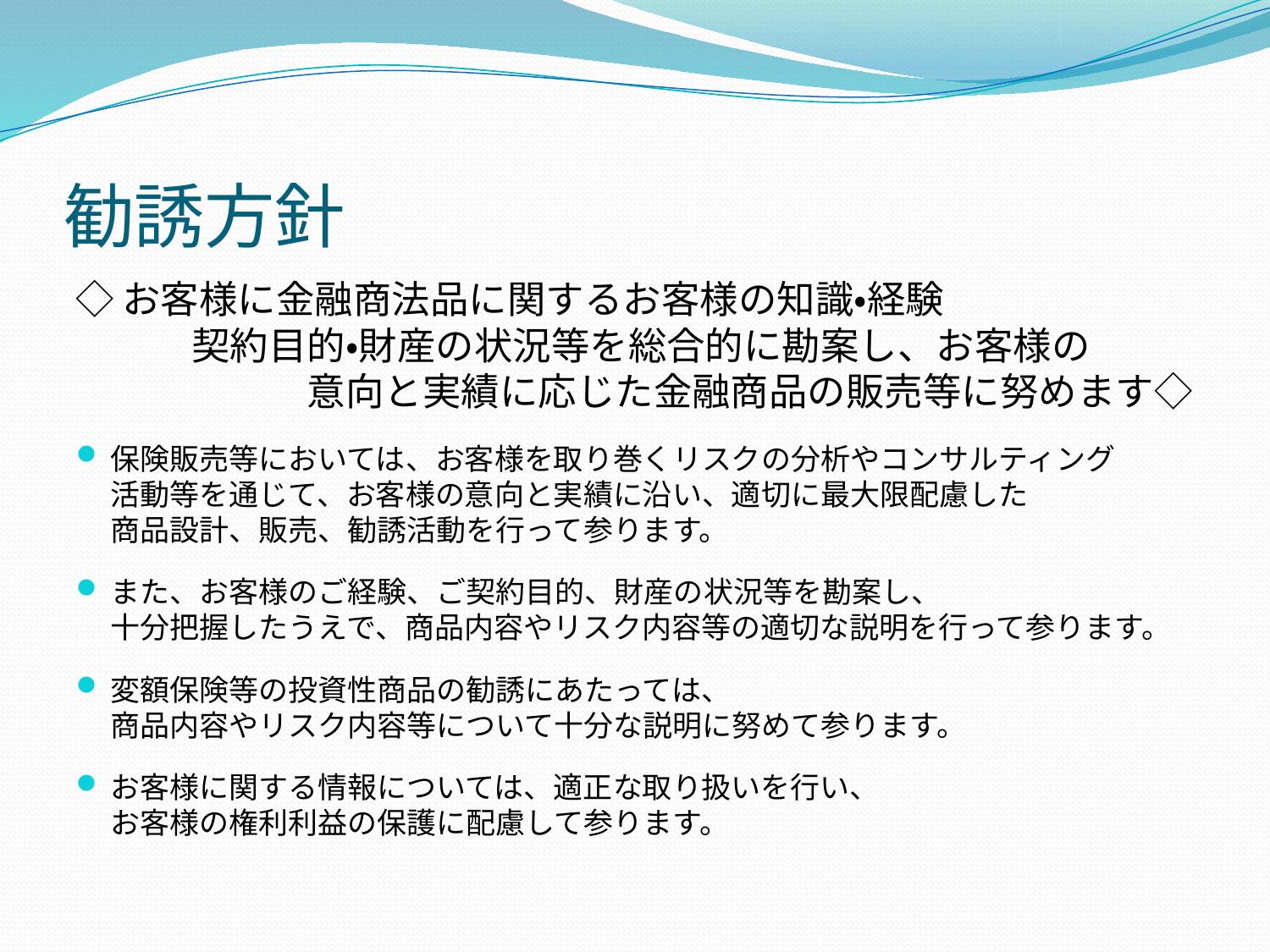

# 勧誘方針
◇お客様に金融商法品に関するお客様の知識・経験
　　　契約目的・財産の状況等を総合的に勘案し、お客様の
　　　　　　意向と実績に応じた金融商品の販売等に努めます◇
保険販売等においては、お客様を取り巻くリスクの分析やコンサルティング
活動等を通じて、お客様の意向と実績に沿い、適切に最大限配慮した
商品設計、販売、勧誘活動を行って参ります。
また、お客様のご経験、ご契約目的、財産の状況等を勘案し、
十分把握したうえで、商品内容やリスク内容等の適切な説明を行って参ります。
変額保険等の投資性商品の勧誘にあたっては、
商品内容やリスク内容等について十分な説明に努めて参ります。
お客様に関する情報については、適正な取り扱いを行い、
お客様の権利利益の保護に配慮して参ります。